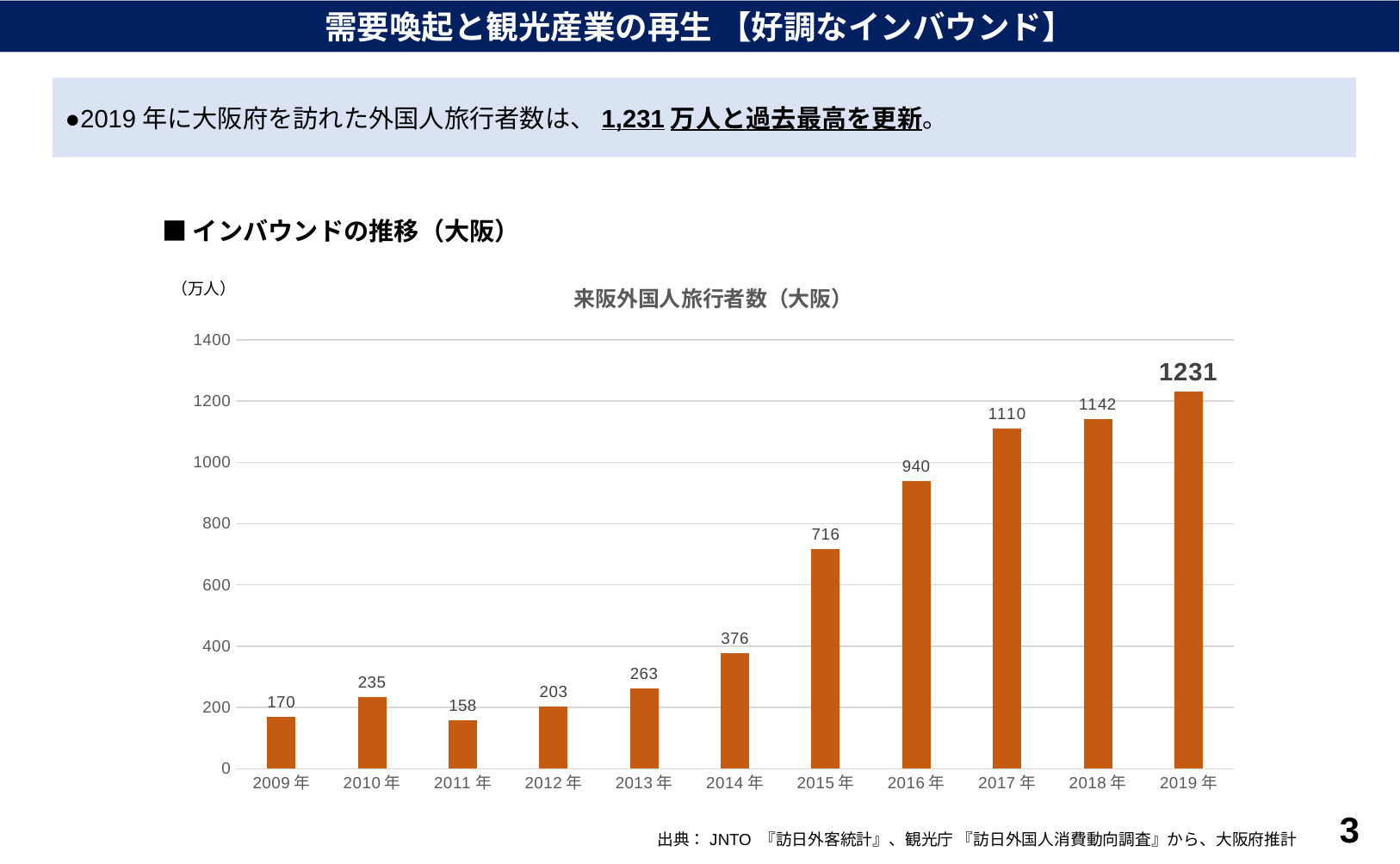

需要喚起と観光産業の再生 【好調なインバウンド】
●2019年に大阪府を訪れた外国人旅行者数は、1,231万人と過去最高を更新。
　　■ インバウンドの推移（大阪）

### Chart: 来阪外国人旅行者数（大阪）

| Category |  |
|---|---|
| 2009年 | 170.0 |
| 2010年 | 235.0 |
| 2011年 | 158.0 |
| 2012年 | 203.0 |
| 2013年 | 263.0 |
| 2014年 | 376.0 |
| 2015年 | 716.0 |
| 2016年 | 940.0 |
| 2017年 | 1110.0 |
| 2018年 | 1142.0 |
| 2019年 | 1231.0 |
（万人）
3
出典：JNTO 『訪日外客統計』、観光庁 『訪日外国人消費動向調査』から、大阪府推計